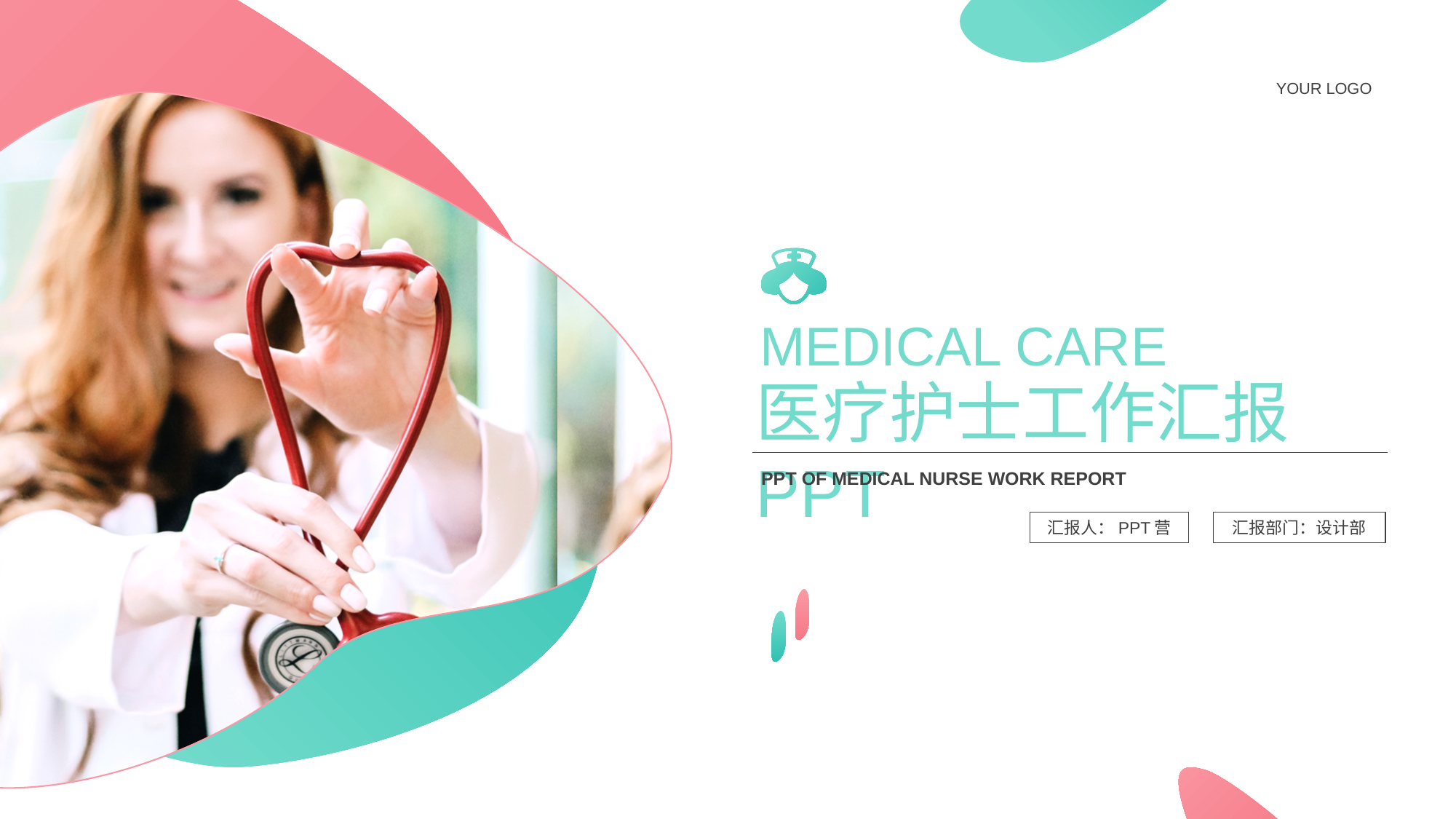

YOUR LOGO

MEDICAL CARE
医疗护士工作汇报PPT
PPT OF MEDICAL NURSE WORK REPORT
汇报人：PPT营
汇报部门：设计部